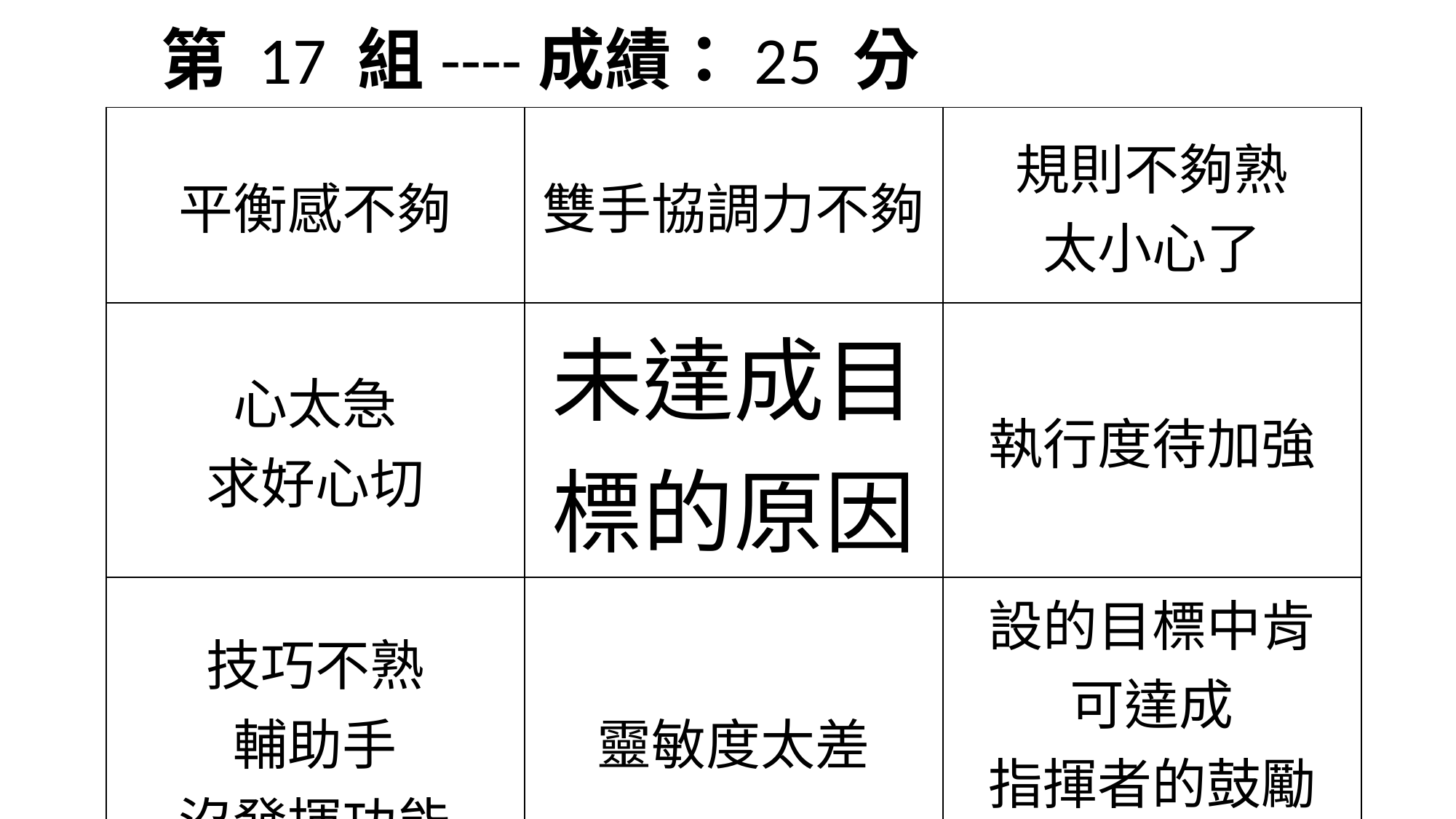

# 第 17 組----成績：25 分
| 平衡感不夠 | 雙手協調力不夠 | 規則不夠熟 太小心了 |
| --- | --- | --- |
| 心太急 求好心切 | 未達成目標的原因 | 執行度待加強 |
| 技巧不熟 輔助手 沒發揮功能 | 靈敏度太差 | 設的目標中肯 可達成 指揮者的鼓勵 很有信心 |